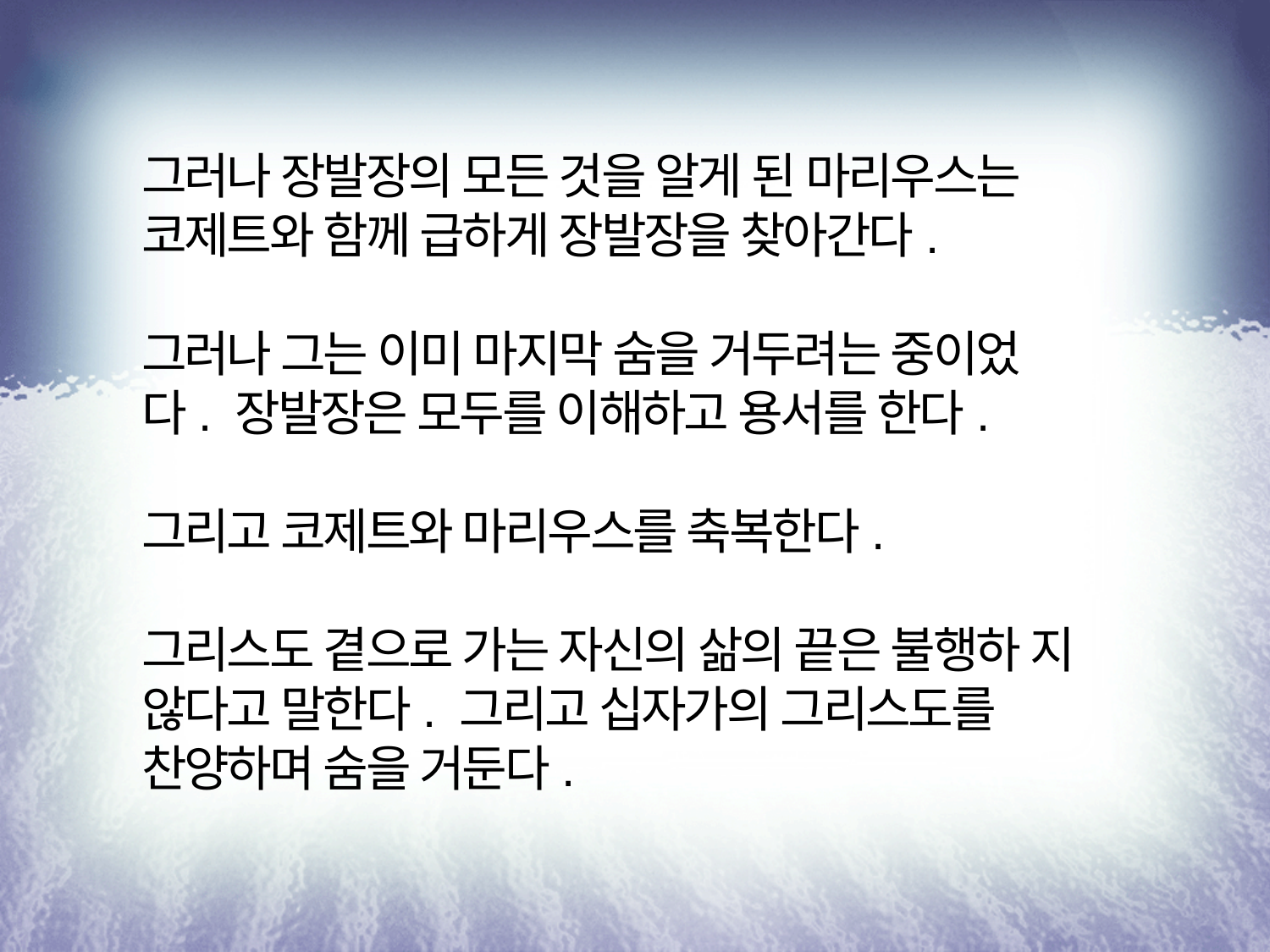

그러나 장발장의 모든 것을 알게 된 마리우스는
코제트와 함께 급하게 장발장을 찾아간다.

그러나 그는 이미 마지막 숨을 거두려는 중이었
다. 장발장은 모두를 이해하고 용서를 한다.

그리고 코제트와 마리우스를 축복한다.

그리스도 곁으로 가는 자신의 삶의 끝은 불행하 지 않다고 말한다. 그리고 십자가의 그리스도를
찬양하며 숨을 거둔다.